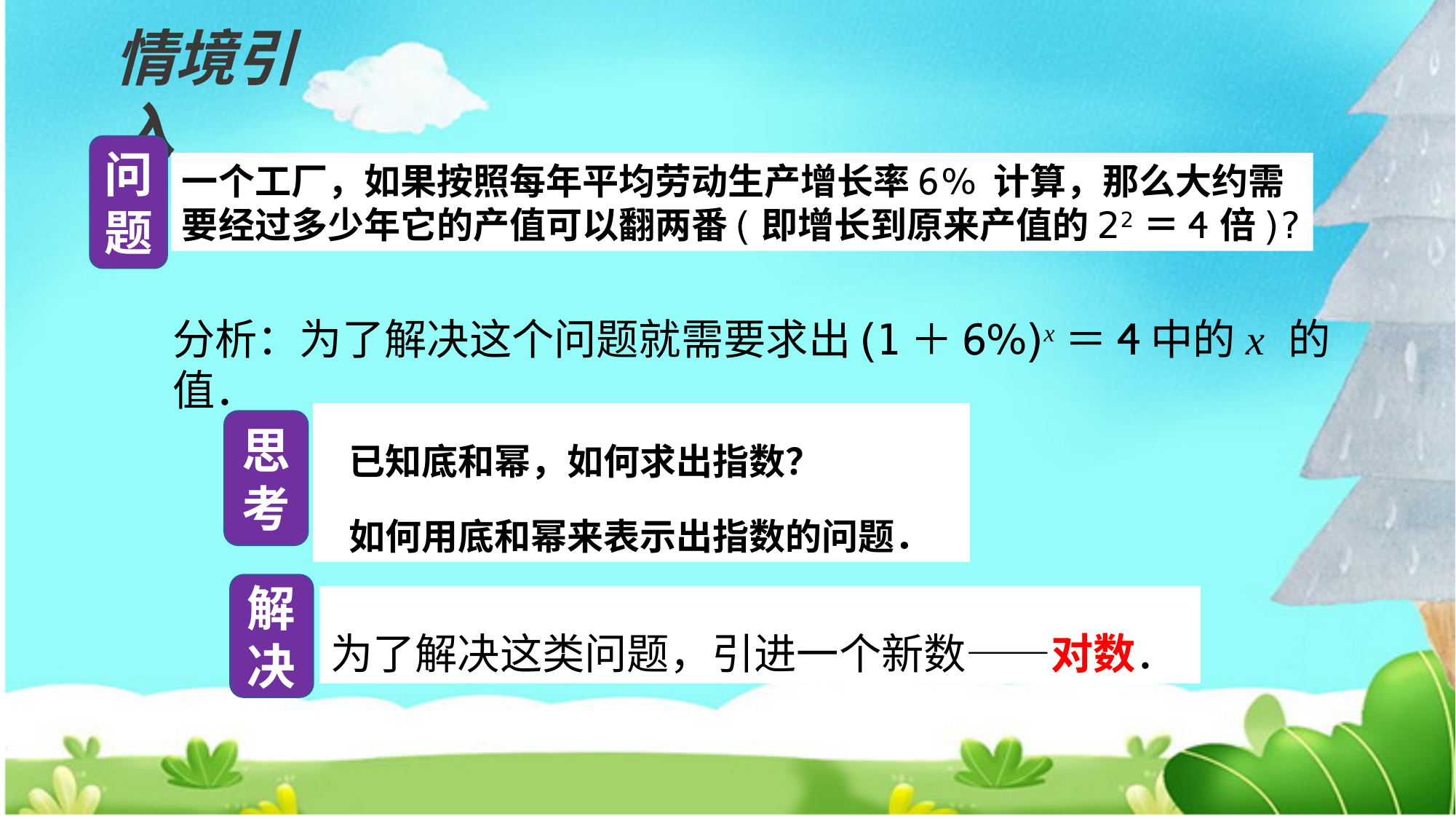

情境引入
问题
一个工厂，如果按照每年平均劳动生产增长率6%计算，那么大约需要经过多少年它的产值可以翻两番(即增长到原来产值的22＝4倍)?
分析：为了解决这个问题就需要求出(1＋6%)x＝4中的x 的值．
  已知底和幂，如何求出指数？
  如何用底和幂来表示出指数的问题．
思考
解决
为了解决这类问题，引进一个新数——对数．